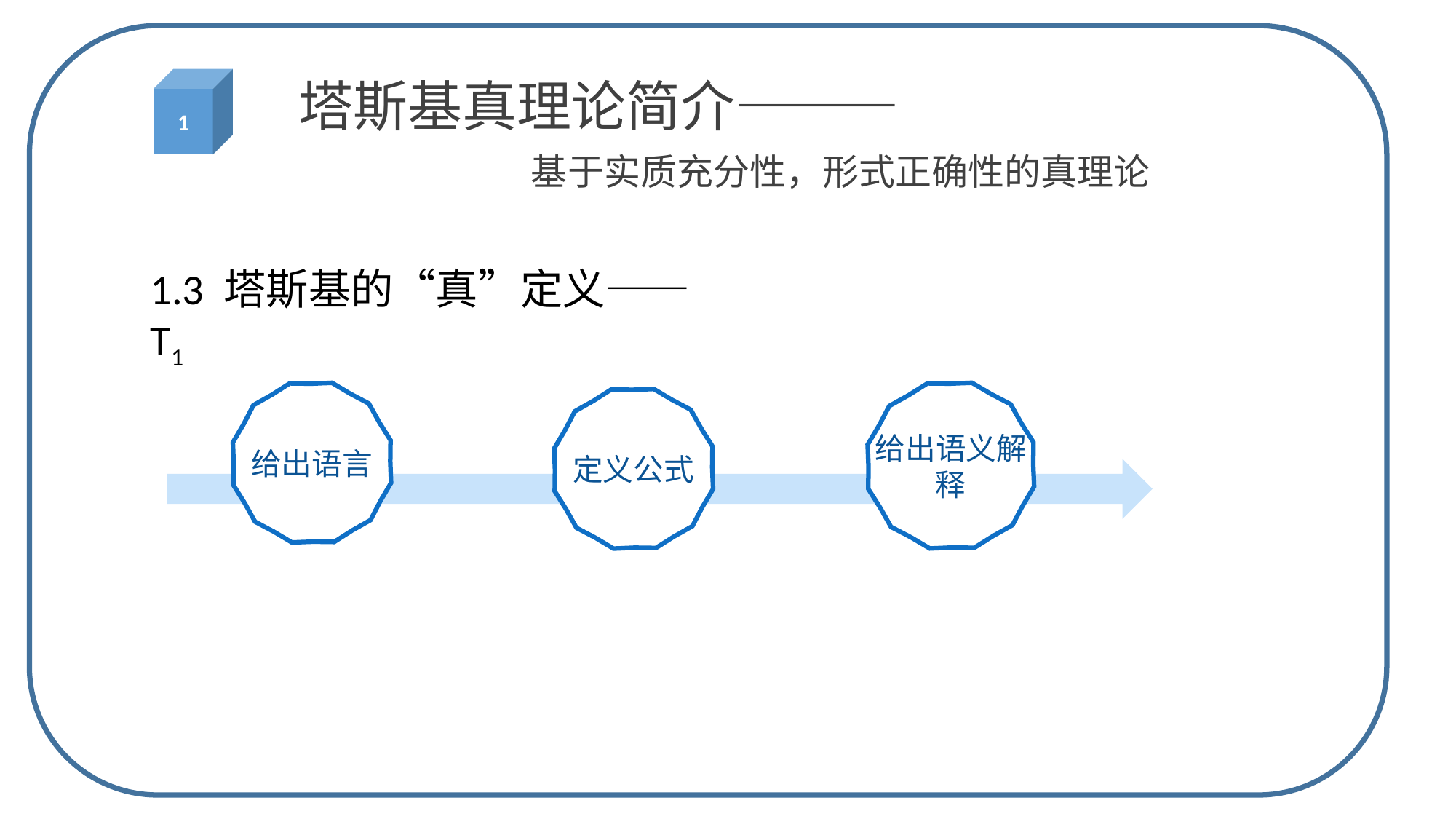

1
塔斯基真理论简介———
                  基于实质充分性，形式正确性的真理论
1.3 塔斯基的“真”定义——T1
给出语言
给出语义解释
定义公式